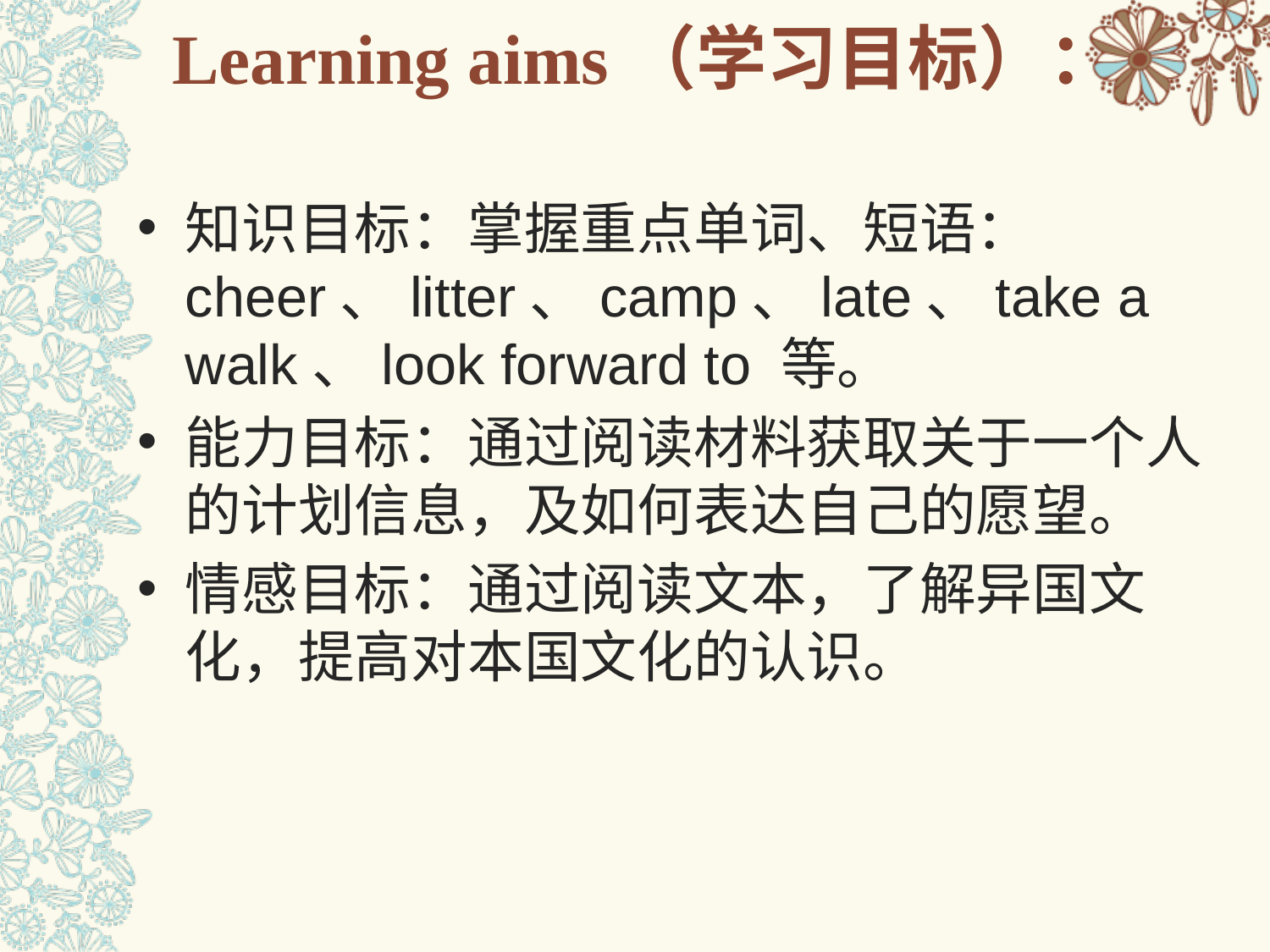

# Learning aims（学习目标）：
知识目标：掌握重点单词、短语：cheer、litter、camp、late、take a walk、look forward to 等。
能力目标：通过阅读材料获取关于一个人的计划信息，及如何表达自己的愿望。
情感目标：通过阅读文本，了解异国文化，提高对本国文化的认识。